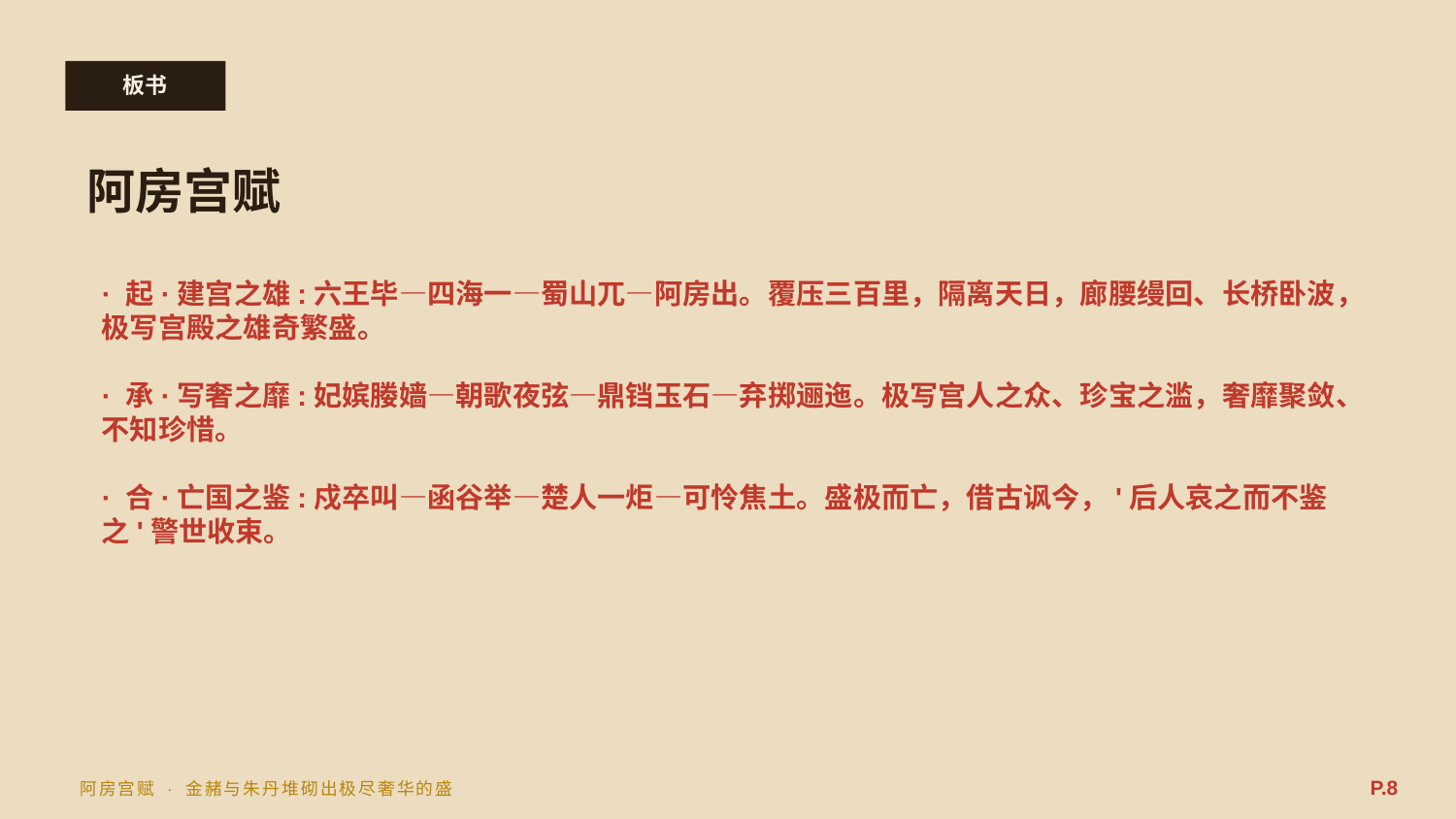

板书

阿房宫赋
· 起·建宫之雄:六王毕—四海一—蜀山兀—阿房出。覆压三百里，隔离天日，廊腰缦回、长桥卧波，极写宫殿之雄奇繁盛。
· 承·写奢之靡:妃嫔媵嫱—朝歌夜弦—鼎铛玉石—弃掷逦迤。极写宫人之众、珍宝之滥，奢靡聚敛、不知珍惜。
· 合·亡国之鉴:戍卒叫—函谷举—楚人一炬—可怜焦土。盛极而亡，借古讽今，'后人哀之而不鉴之'警世收束。
P.8
阿房宫赋 · 金赭与朱丹堆砌出极尽奢华的盛